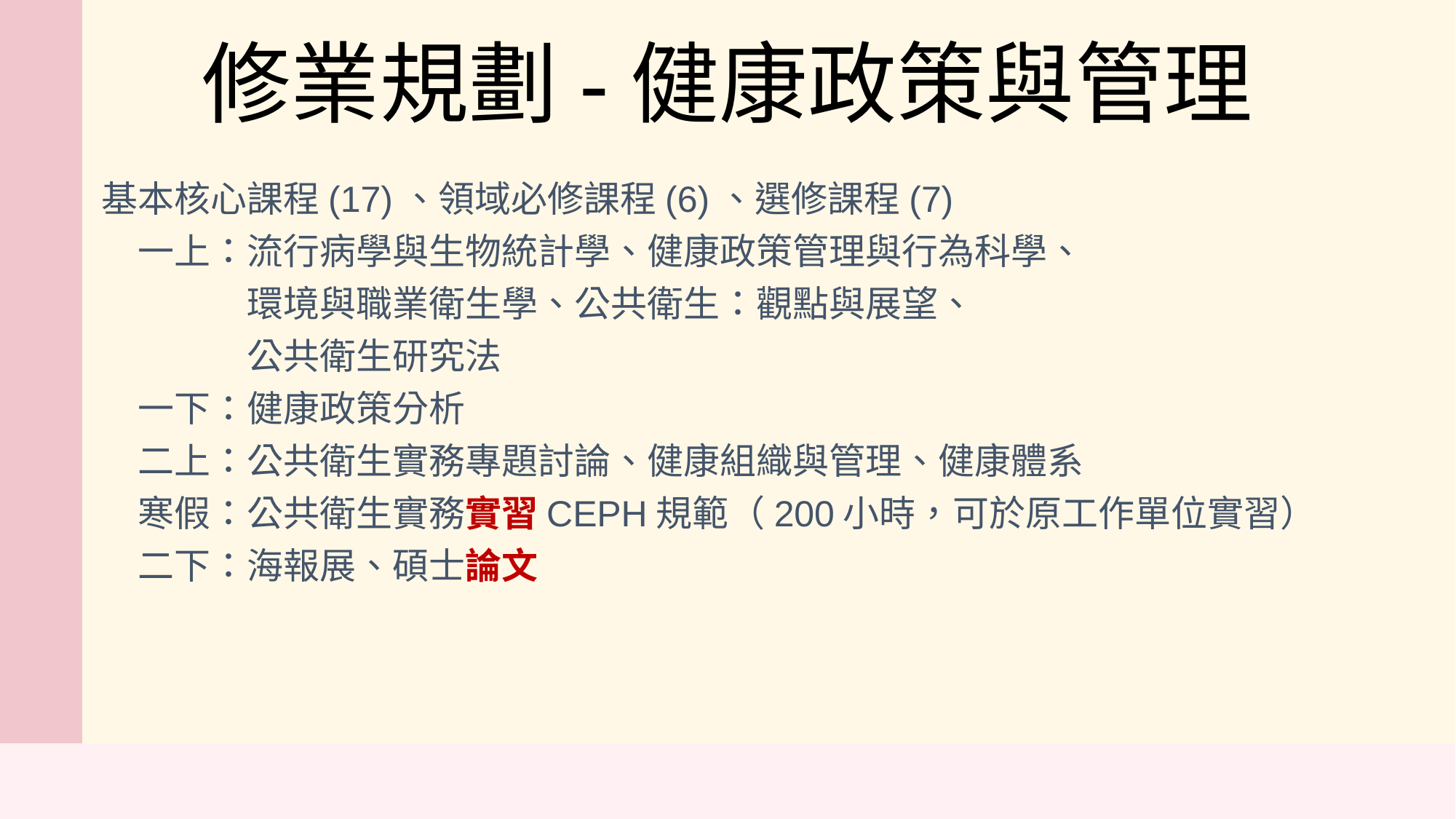

修業規劃-健康政策與管理

基本核心課程(17)、領域必修課程(6)、選修課程(7)
　一上：流行病學與生物統計學、健康政策管理與行為科學、
　　　　環境與職業衛生學、公共衛生：觀點與展望、
　　　　公共衛生研究法
　一下：健康政策分析
　二上：公共衛生實務專題討論、健康組織與管理、健康體系
　寒假：公共衛生實務實習CEPH規範（200小時，可於原工作單位實習）
　二下：海報展、碩士論文